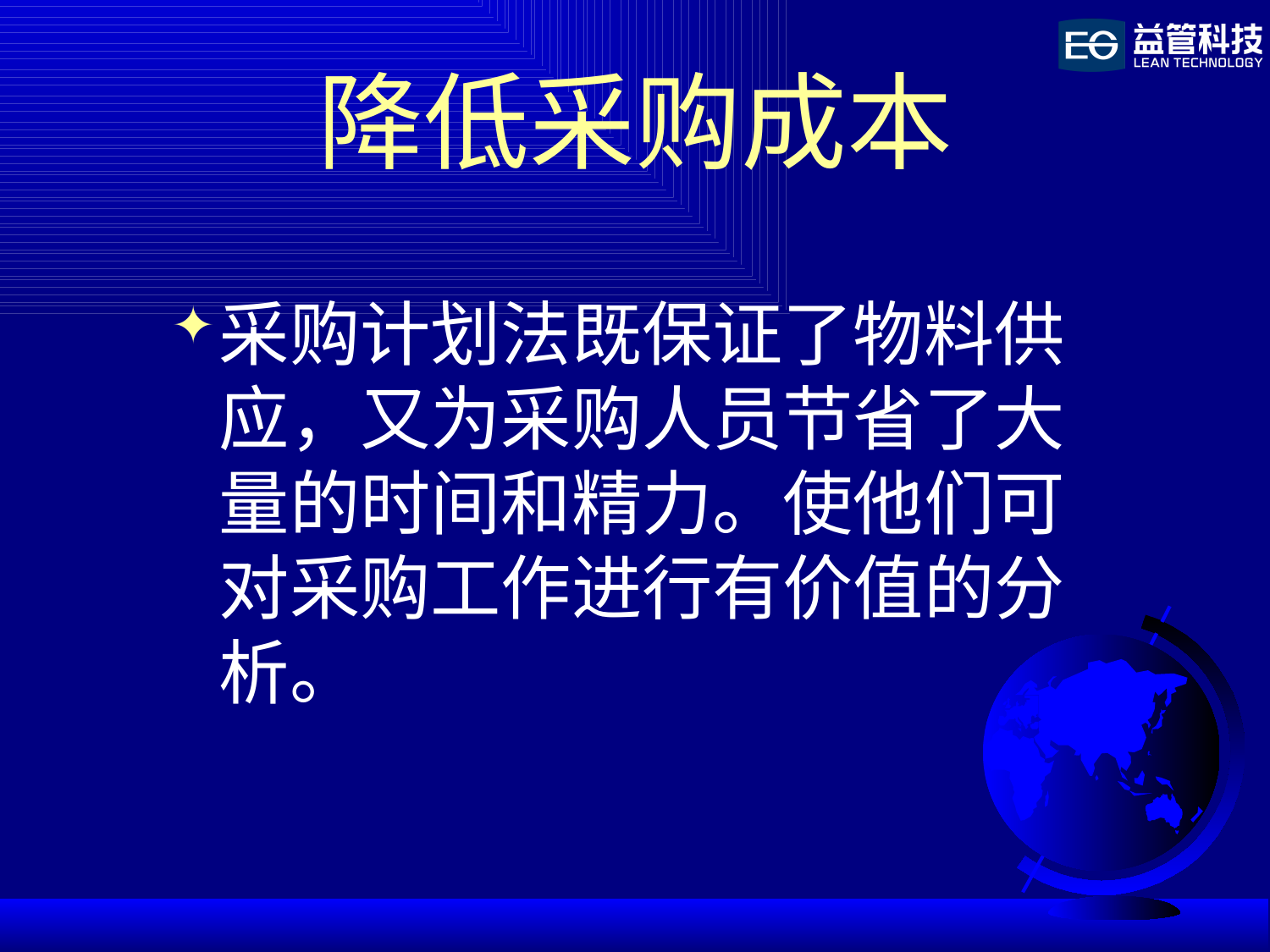

# 降低采购成本
采购计划法既保证了物料供应，又为采购人员节省了大量的时间和精力。使他们可对采购工作进行有价值的分析。

11